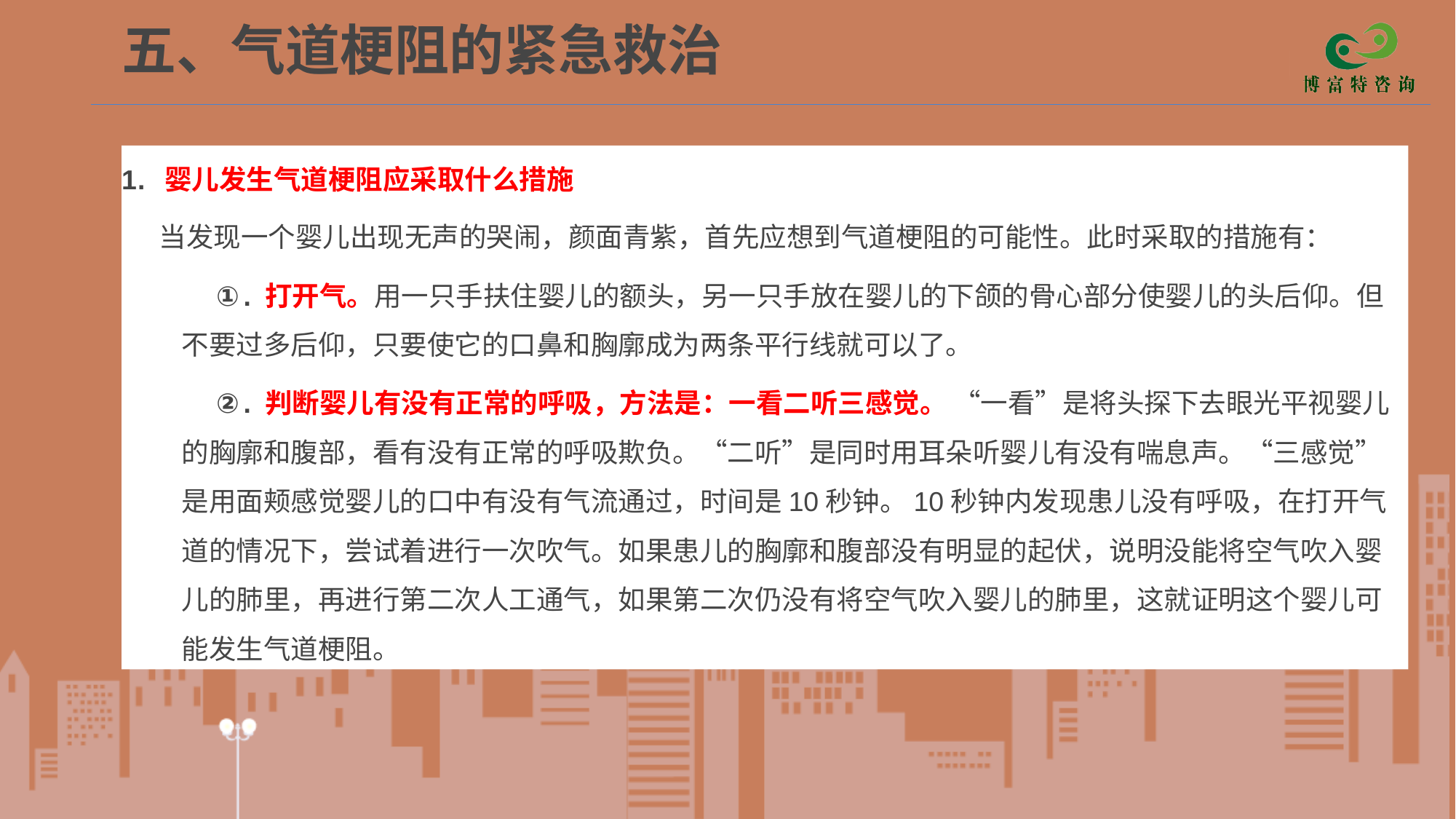

# 五、气道梗阻的紧急救治
 婴儿发生气道梗阻应采取什么措施
     当发现一个婴儿出现无声的哭闹，颜面青紫，首先应想到气道梗阻的可能性。此时采取的措施有：
 打开气。用一只手扶住婴儿的额头，另一只手放在婴儿的下颌的骨心部分使婴儿的头后仰。但不要过多后仰，只要使它的口鼻和胸廓成为两条平行线就可以了。
 判断婴儿有没有正常的呼吸，方法是：一看二听三感觉。 “一看”是将头探下去眼光平视婴儿的胸廓和腹部，看有没有正常的呼吸欺负。“二听”是同时用耳朵听婴儿有没有喘息声。“三感觉”是用面颊感觉婴儿的口中有没有气流通过，时间是10秒钟。10秒钟内发现患儿没有呼吸，在打开气道的情况下，尝试着进行一次吹气。如果患儿的胸廓和腹部没有明显的起伏，说明没能将空气吹入婴儿的肺里，再进行第二次人工通气，如果第二次仍没有将空气吹入婴儿的肺里，这就证明这个婴儿可能发生气道梗阻。